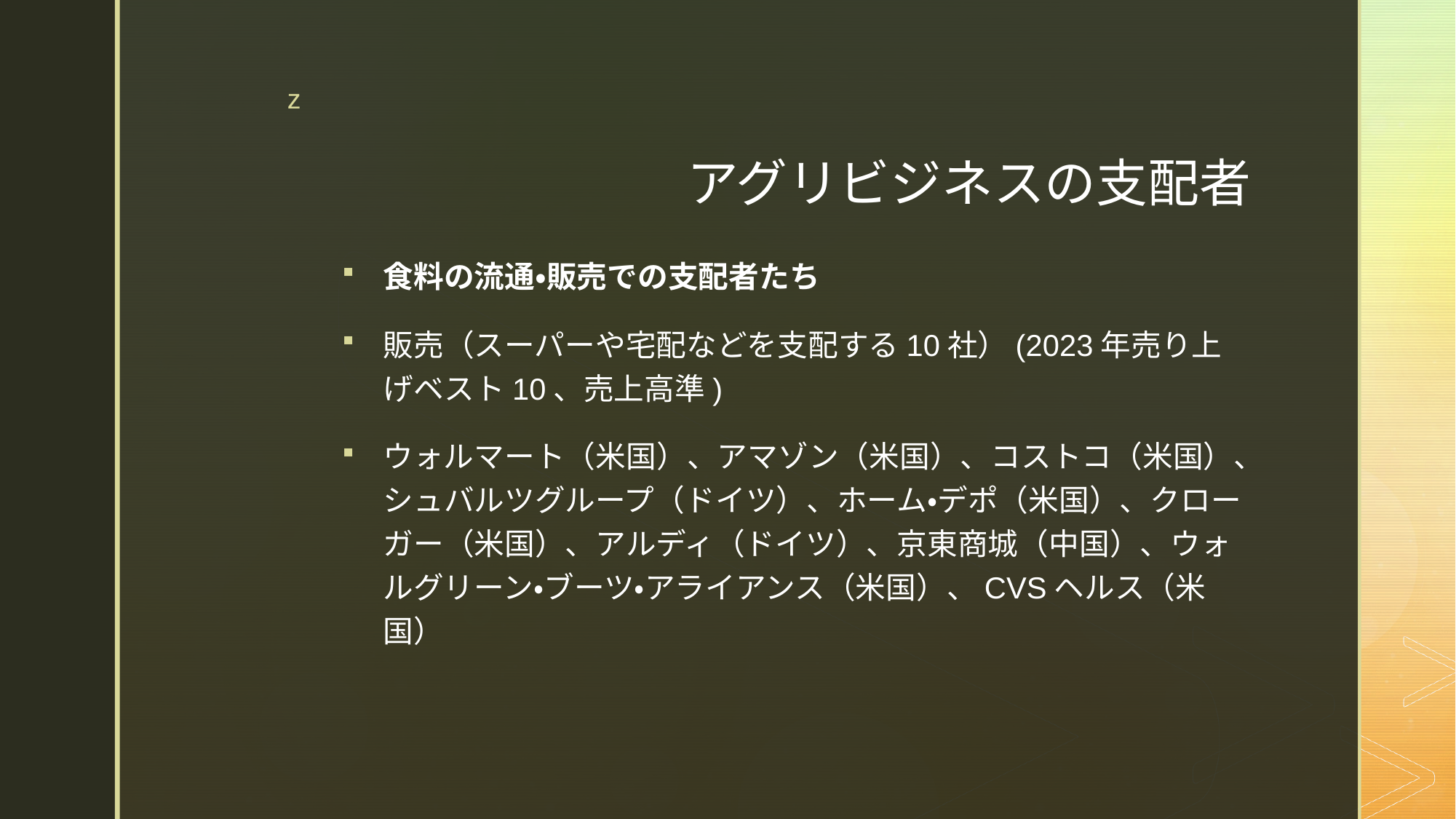

# アグリビジネスの支配者
食料の流通・販売での支配者たち
販売（スーパーや宅配などを支配する10社）(2023年売り上げベスト10、売上高準)
ウォルマート（米国）、アマゾン（米国）、コストコ（米国）、シュバルツグループ（ドイツ）、ホーム・デポ（米国）、クローガー（米国）、アルディ（ドイツ）、京東商城（中国）、ウォルグリーン・ブーツ・アライアンス（米国）、CVSヘルス（米国）